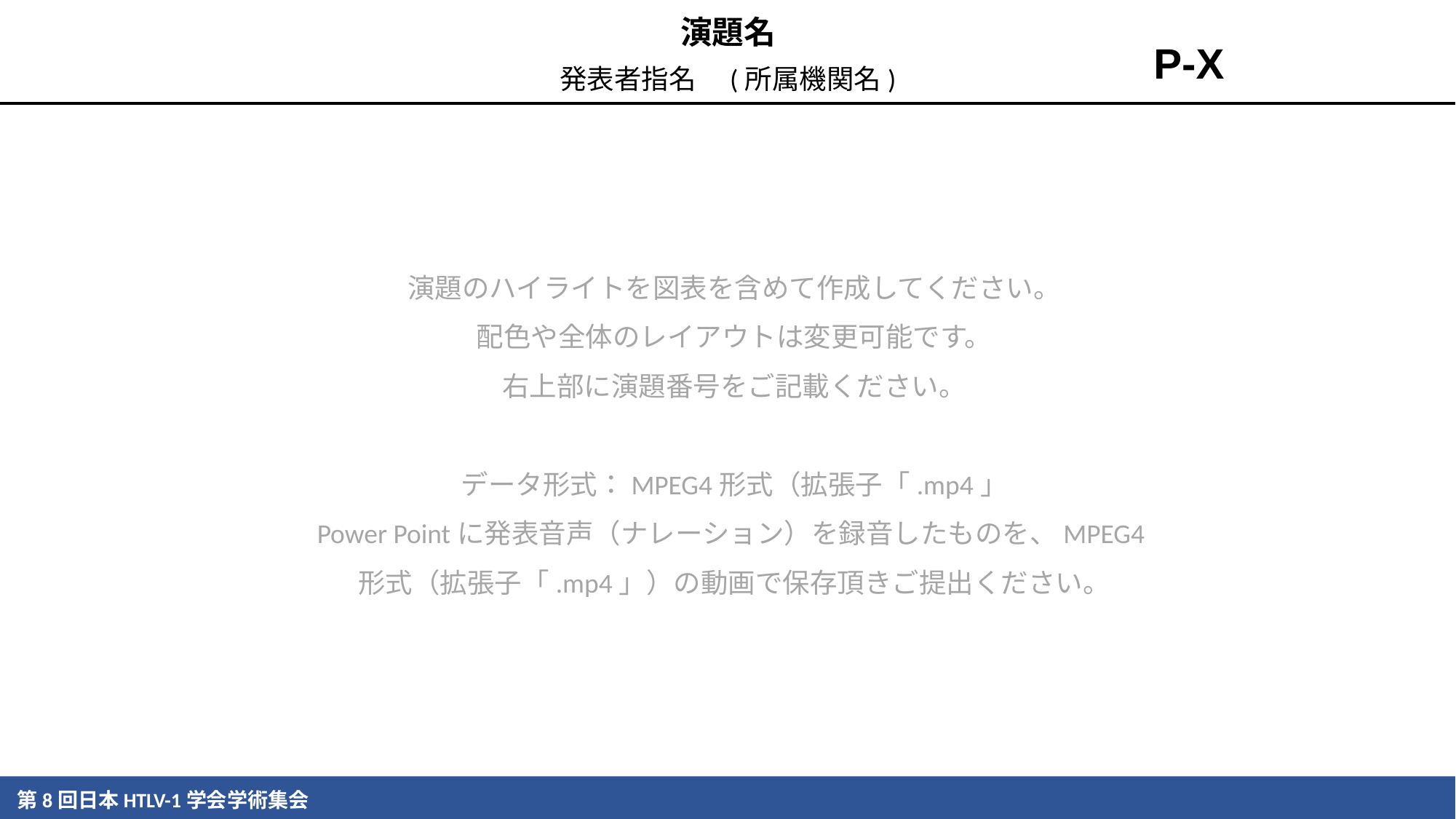

演題名
P-X
発表者指名　(所属機関名)
演題のハイライトを図表を含めて作成してください。
配色や全体のレイアウトは変更可能です。
右上部に演題番号をご記載ください。

データ形式：MPEG4形式（拡張子「.mp4」
Power Pointに発表音声（ナレーション）を録音したものを、MPEG4形式（拡張子「.mp4」）の動画で保存頂きご提出ください。